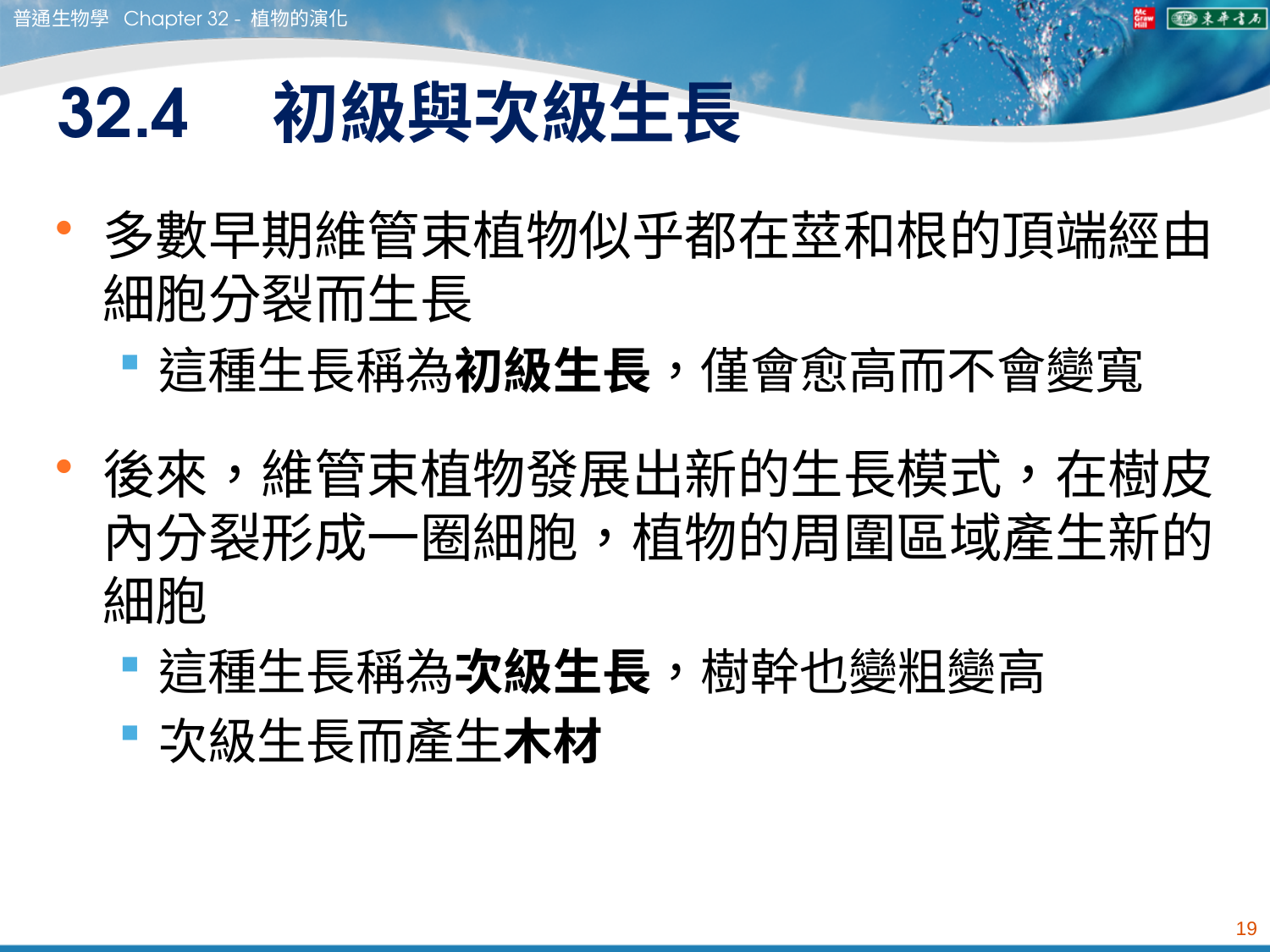

普通生物學  Chapter 32 - 植物的演化
# 32.4　初級與次級生長
多數早期維管束植物似乎都在莖和根的頂端經由細胞分裂而生長
這種生長稱為初級生長，僅會愈高而不會變寬
後來，維管束植物發展出新的生長模式，在樹皮內分裂形成一圈細胞，植物的周圍區域產生新的細胞
這種生長稱為次級生長，樹幹也變粗變高
次級生長而產生木材
19